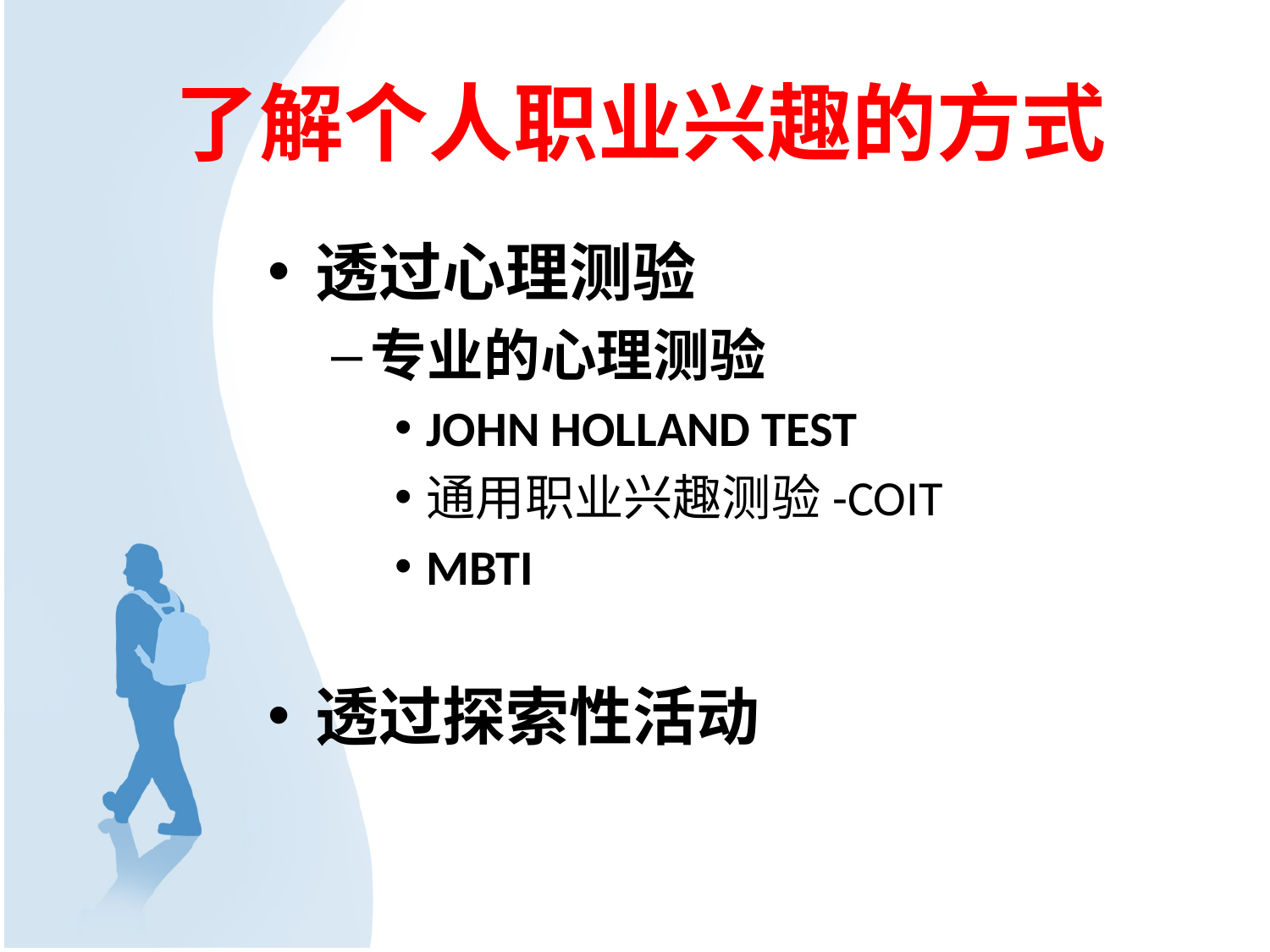

# 了解个人职业兴趣的方式
透过心理测验
专业的心理测验
JOHN HOLLAND TEST
通用职业兴趣测验-COIT
MBTI

透过探索性活动